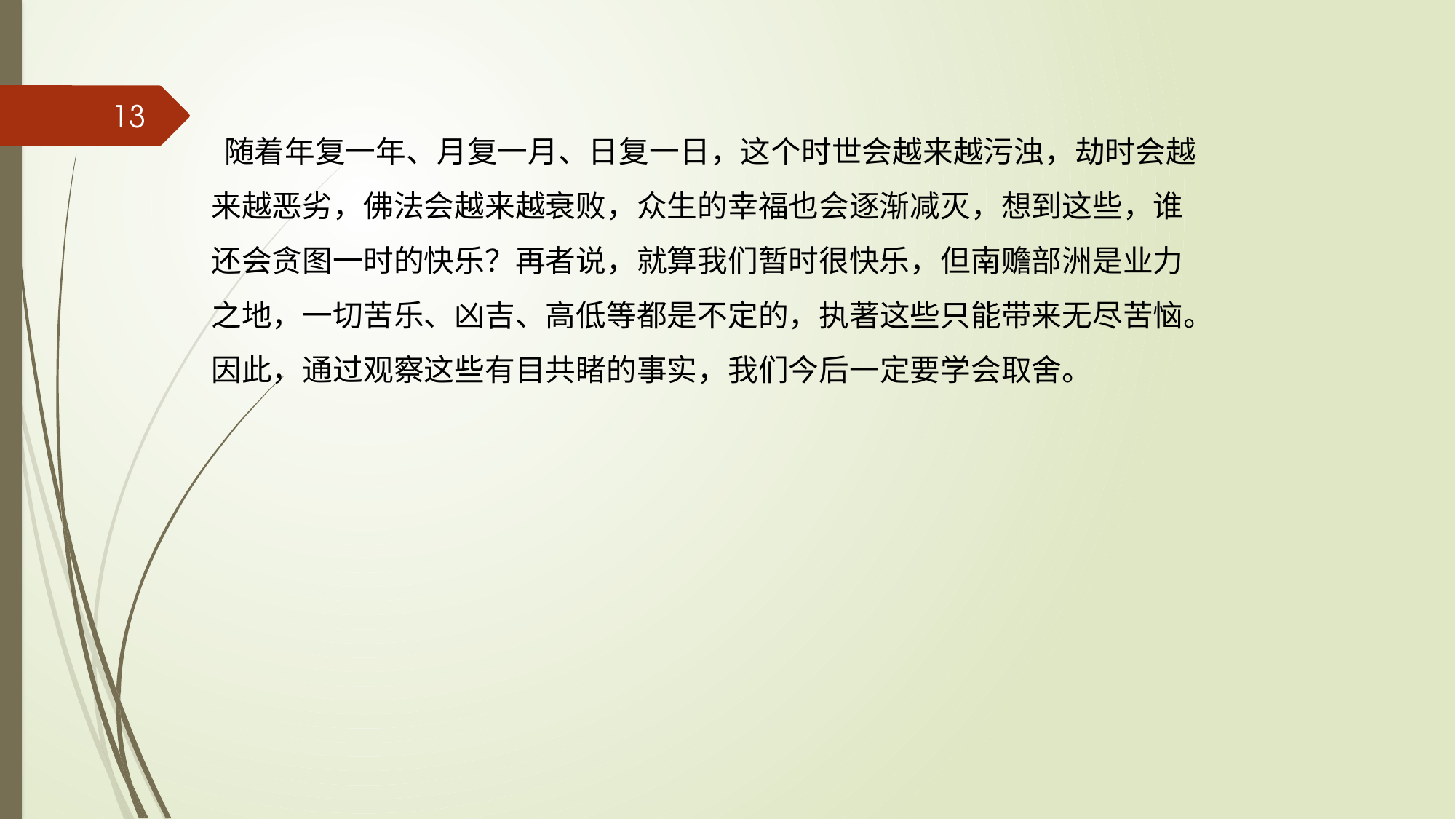

13
 随着年复一年、月复一月、日复一日，这个时世会越来越污浊，劫时会越来越恶劣，佛法会越来越衰败，众生的幸福也会逐渐减灭，想到这些，谁还会贪图一时的快乐？再者说，就算我们暂时很快乐，但南赡部洲是业力之地，一切苦乐、凶吉、高低等都是不定的，执著这些只能带来无尽苦恼。因此，通过观察这些有目共睹的事实，我们今后一定要学会取舍。